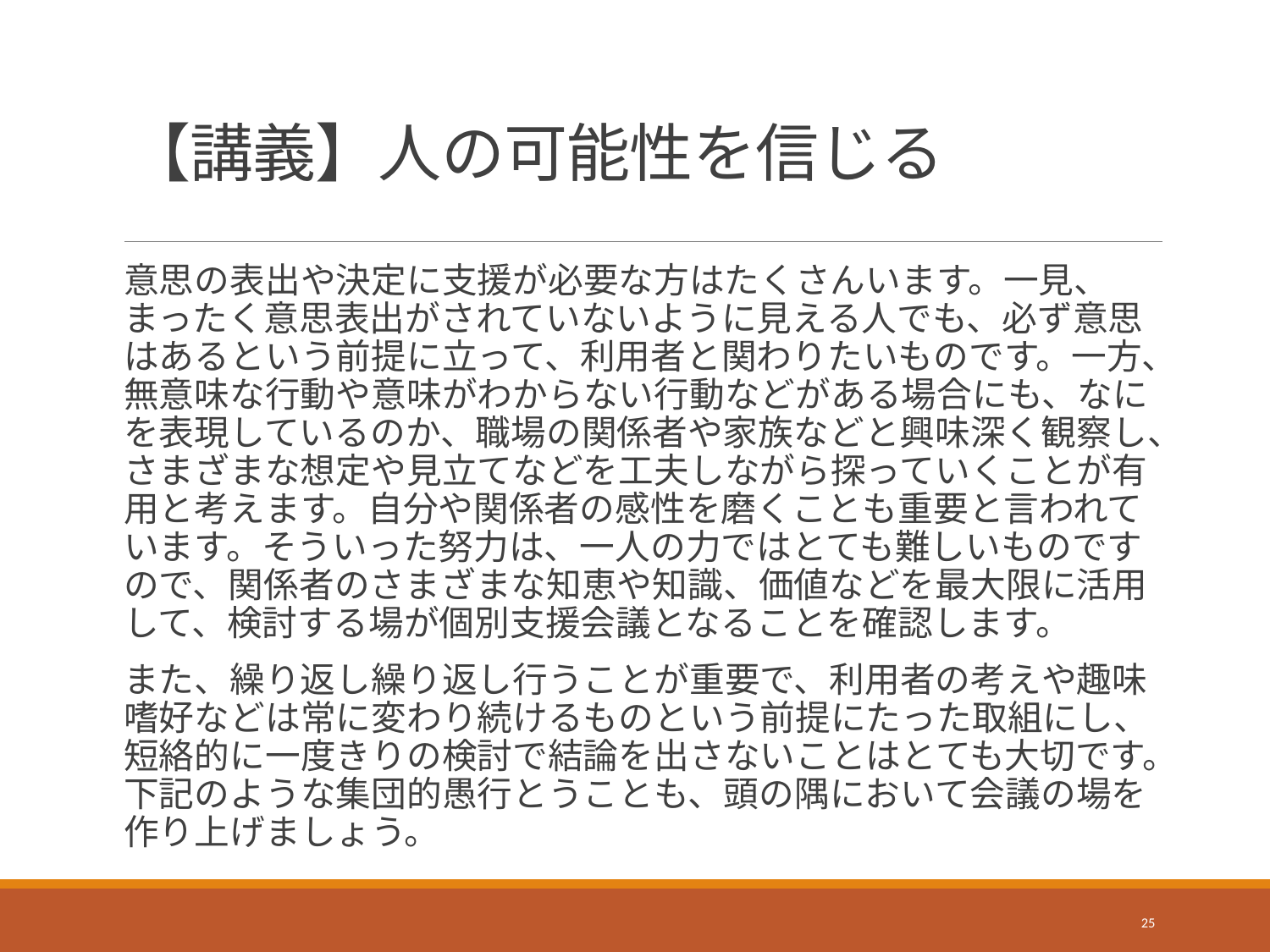

# 【講義】人の可能性を信じる
意思の表出や決定に支援が必要な方はたくさんいます。一見、まったく意思表出がされていないように見える人でも、必ず意思はあるという前提に立って、利用者と関わりたいものです。一方、無意味な行動や意味がわからない行動などがある場合にも、なにを表現しているのか、職場の関係者や家族などと興味深く観察し、さまざまな想定や見立てなどを工夫しながら探っていくことが有用と考えます。自分や関係者の感性を磨くことも重要と言われています。そういった努力は、一人の力ではとても難しいものですので、関係者のさまざまな知恵や知識、価値などを最大限に活用して、検討する場が個別支援会議となることを確認します。
また、繰り返し繰り返し行うことが重要で、利用者の考えや趣味嗜好などは常に変わり続けるものという前提にたった取組にし、短絡的に一度きりの検討で結論を出さないことはとても大切です。下記のような集団的愚行とうことも、頭の隅において会議の場を作り上げましょう。

25